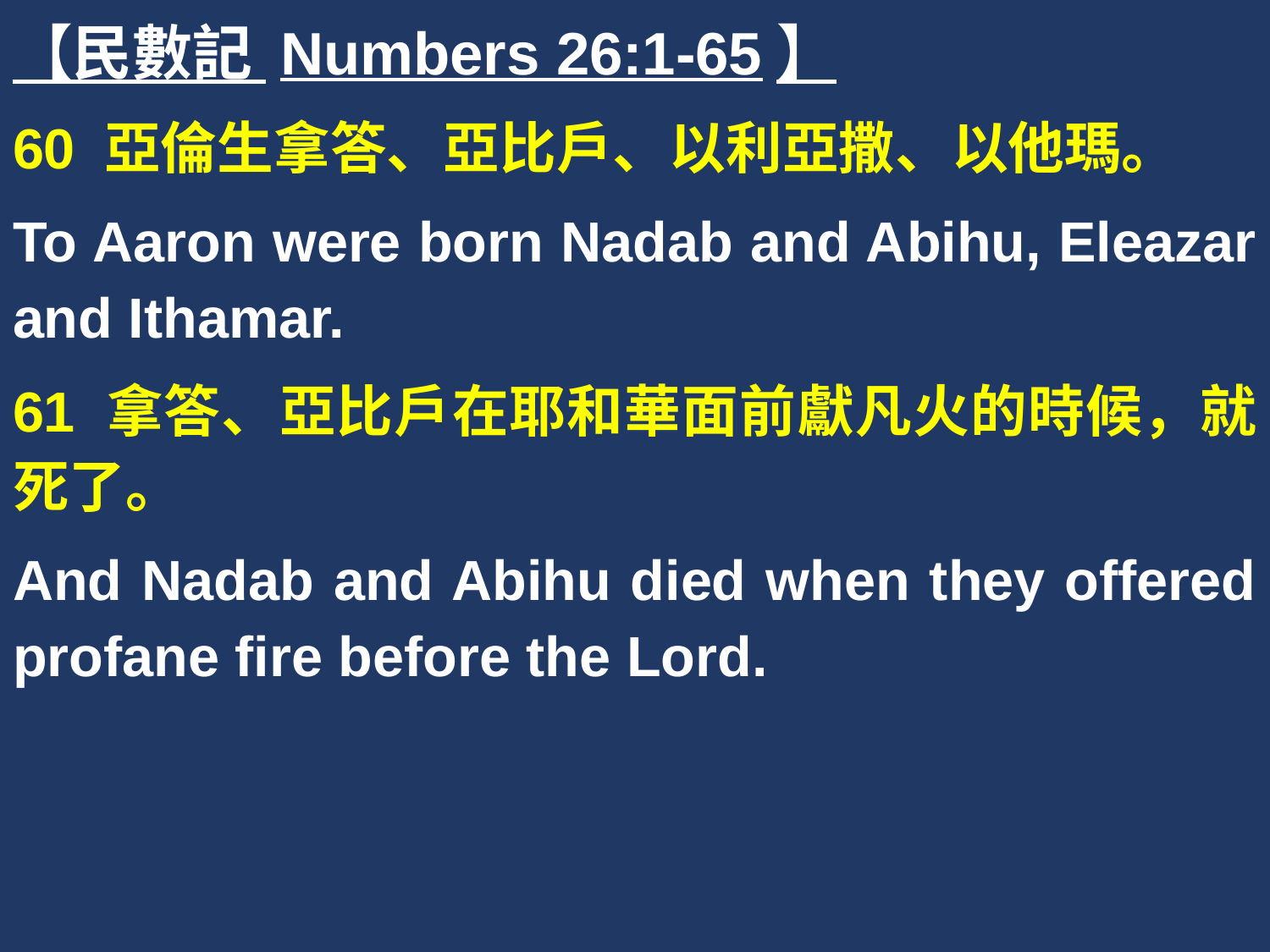

【民數記 Numbers 26:1-65】
60 亞倫生拿答、亞比戶、以利亞撒、以他瑪。
To Aaron were born Nadab and Abihu, Eleazar and Ithamar.
61 拿答、亞比戶在耶和華面前獻凡火的時候，就死了。
And Nadab and Abihu died when they offered profane fire before the Lord.